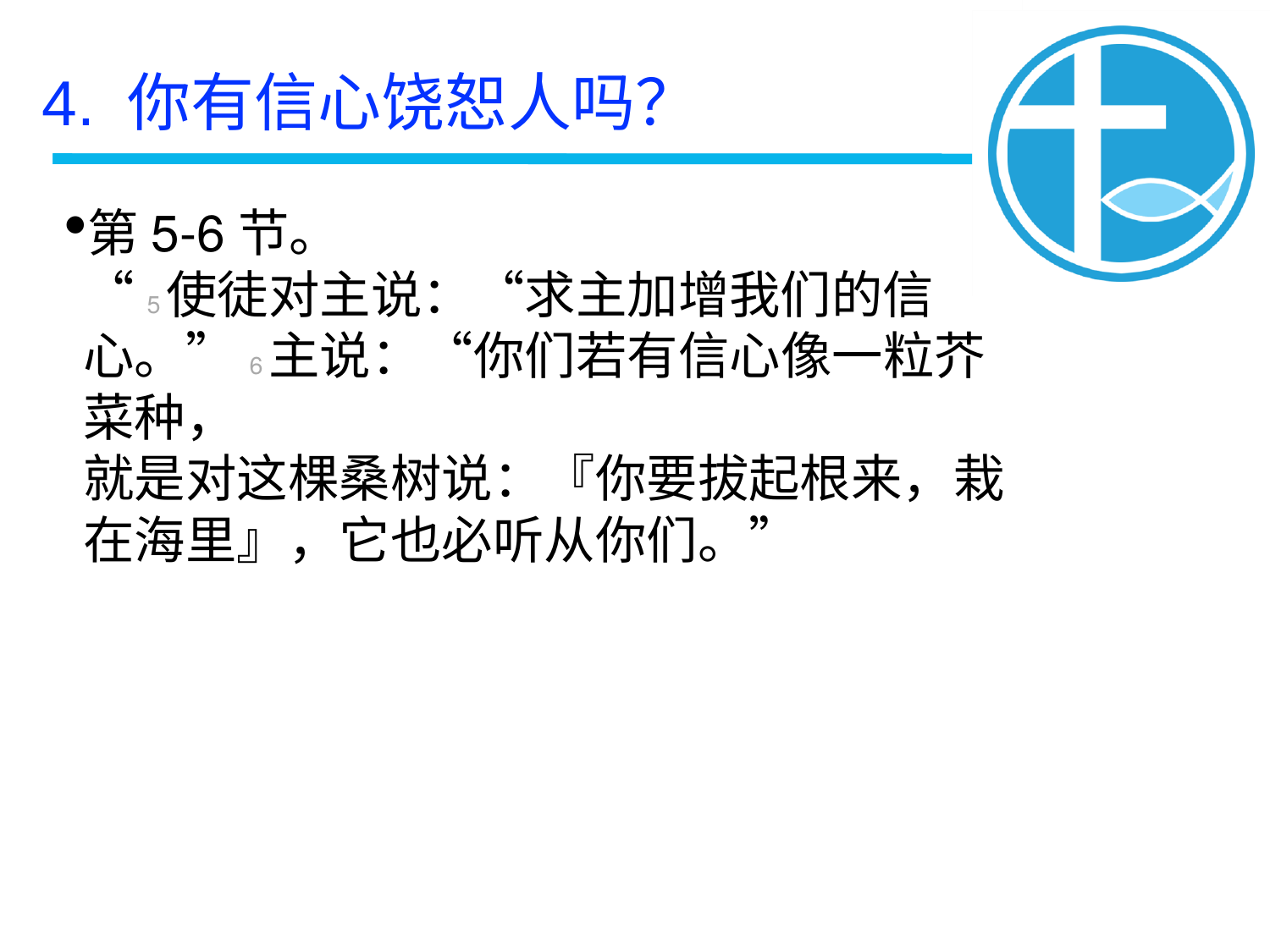

4. 你有信心饶恕人吗？
第5-6节。
“5使徒对主说：“求主加增我们的信心。”6主说：“你们若有信心像一粒芥菜种，
就是对这棵桑树说：『你要拔起根来，栽在海里』，它也必听从你们。”